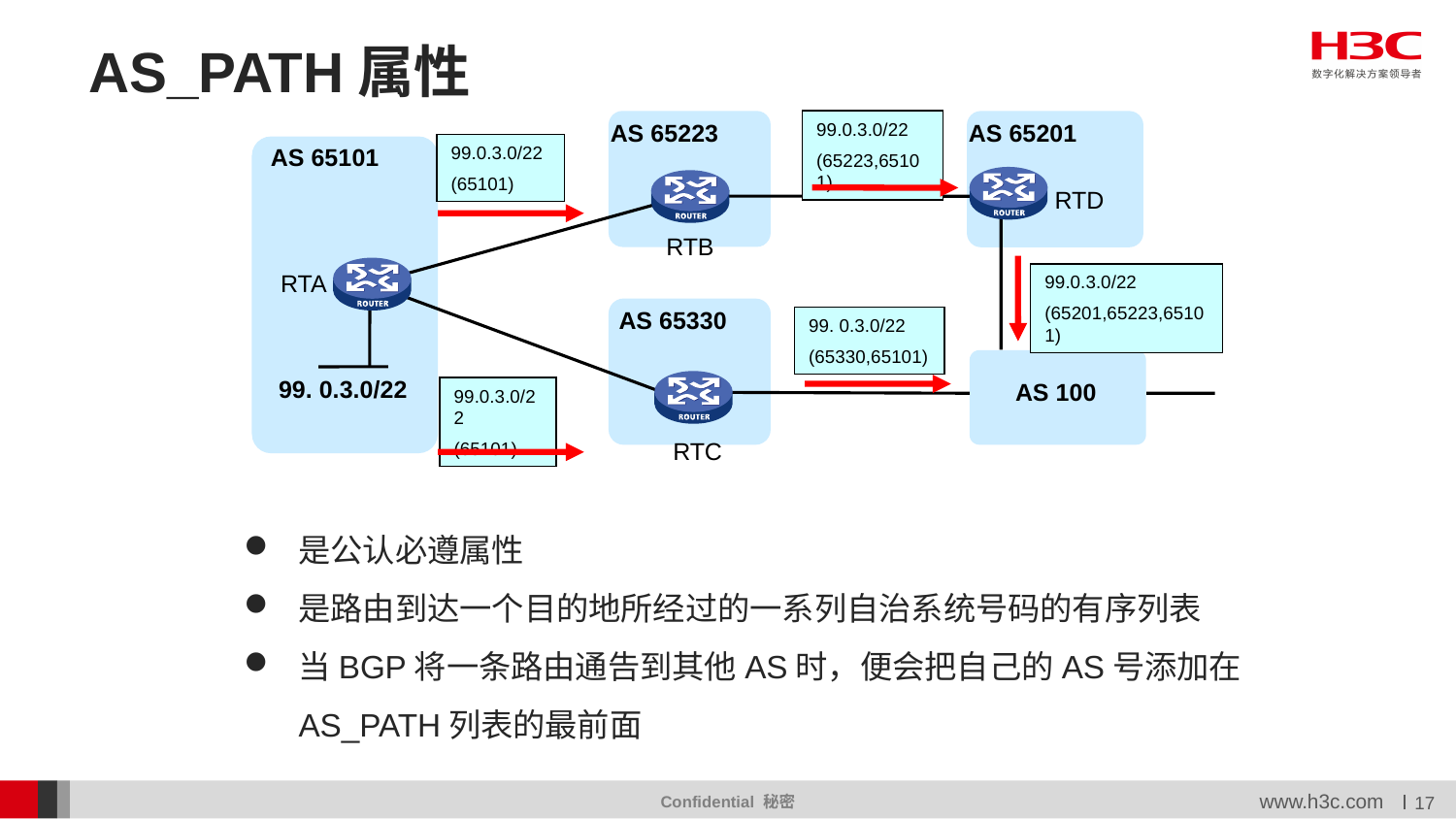

# AS_PATH属性

99.0.3.0/22
(65223,65101)
AS 65223
AS 65201
99.0.3.0/22
(65101)
AS 65101

RTD

RTB

RTA
99.0.3.0/22
(65201,65223,65101)

AS 65330
99. 0.3.0/22
(65330,65101)

99. 0.3.0/22

AS 100
99.0.3.0/22
(65101)

RTC

是公认必遵属性
是路由到达一个目的地所经过的一系列自治系统号码的有序列表
当BGP将一条路由通告到其他AS时，便会把自己的AS号添加在AS_PATH列表的最前面